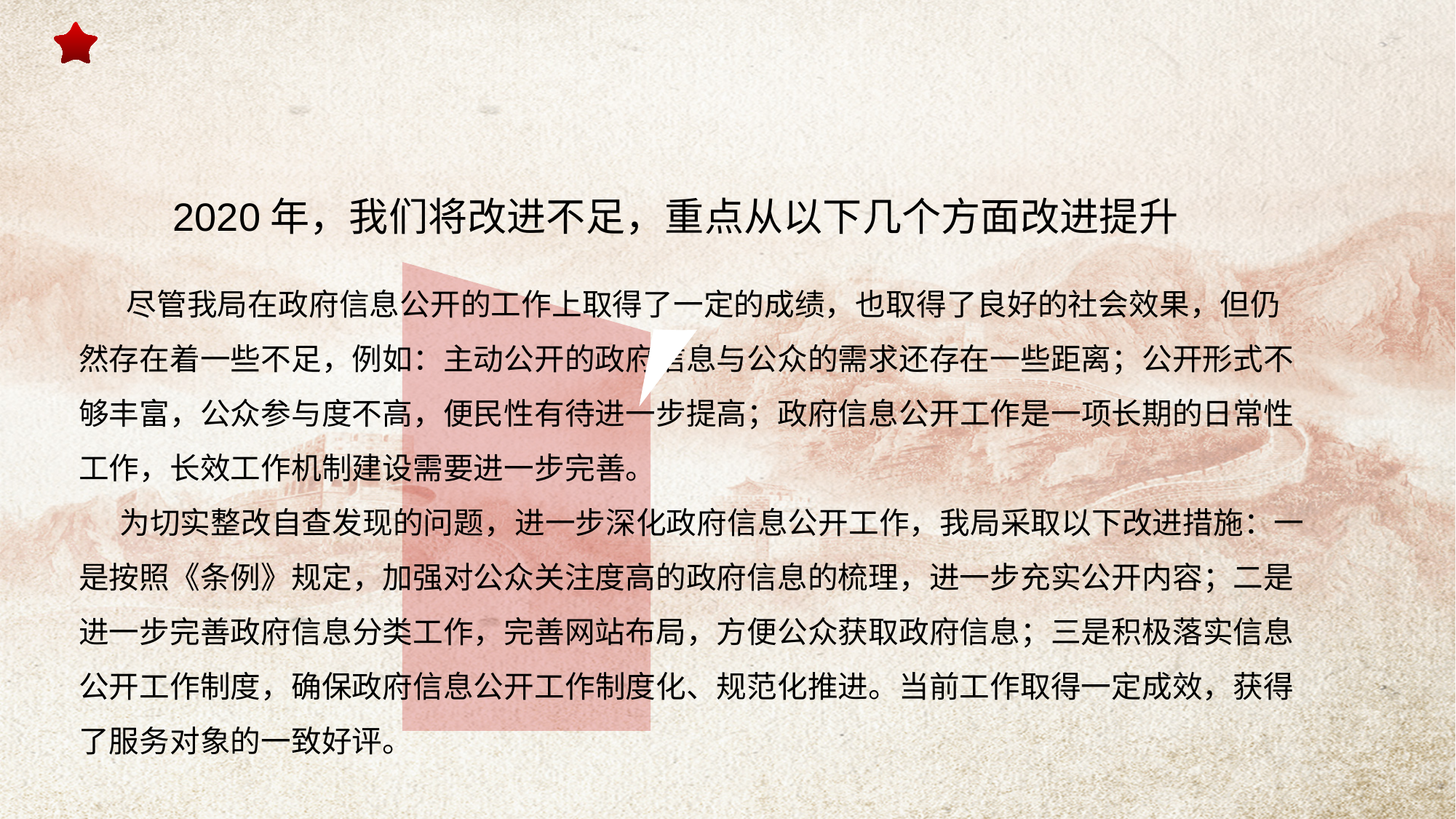

2020年，我们将改进不足，重点从以下几个方面改进提升
       尽管我局在政府信息公开的工作上取得了一定的成绩，也取得了良好的社会效果，但仍然存在着一些不足，例如：主动公开的政府信息与公众的需求还存在一些距离；公开形式不够丰富，公众参与度不高，便民性有待进一步提高；政府信息公开工作是一项长期的日常性工作，长效工作机制建设需要进一步完善。
     为切实整改自查发现的问题，进一步深化政府信息公开工作，我局采取以下改进措施：一是按照《条例》规定，加强对公众关注度高的政府信息的梳理，进一步充实公开内容；二是进一步完善政府信息分类工作，完善网站布局，方便公众获取政府信息；三是积极落实信息公开工作制度，确保政府信息公开工作制度化、规范化推进。当前工作取得一定成效，获得了服务对象的一致好评。